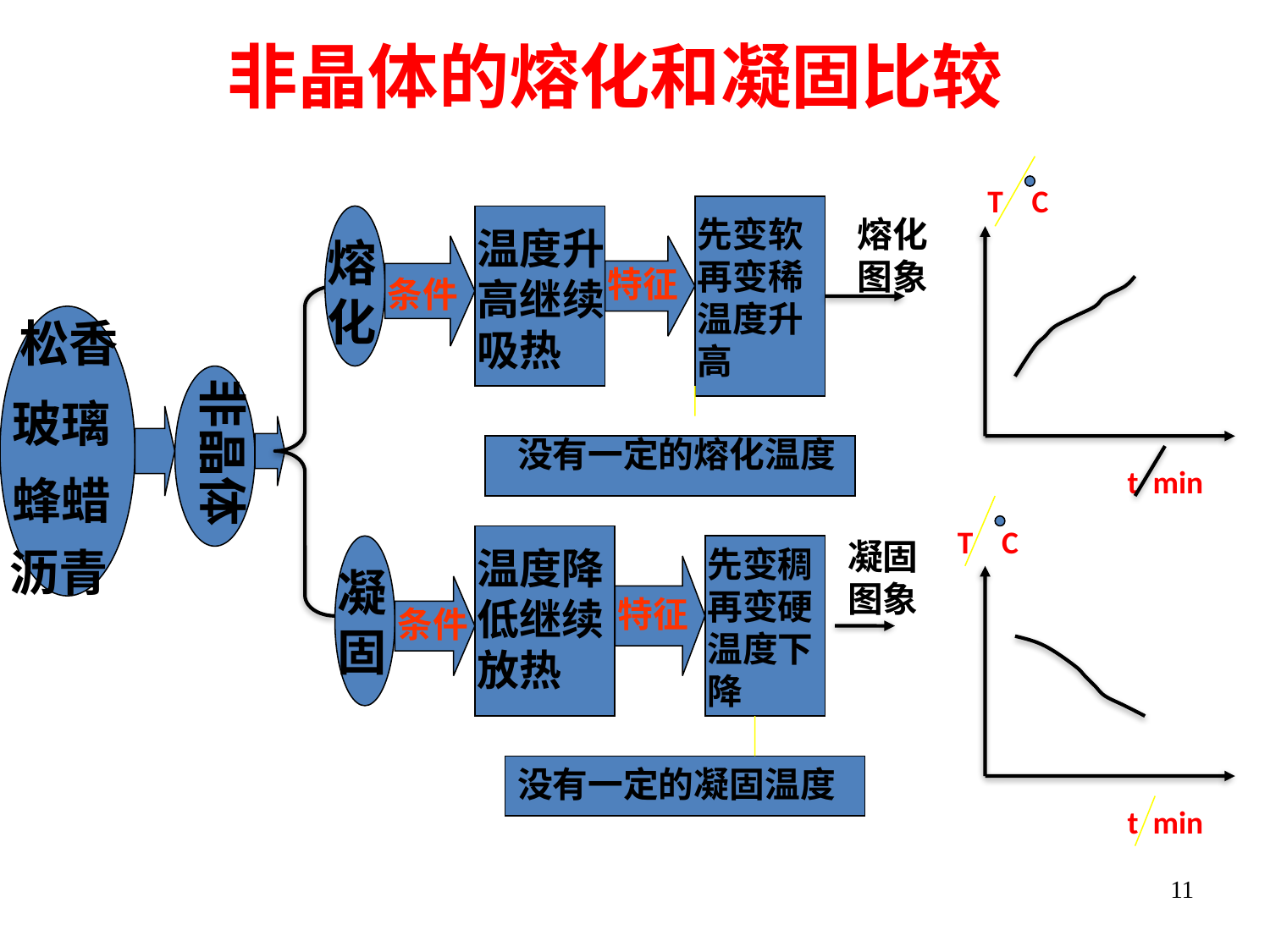

非晶体的熔化和凝固比较

T    C

熔化图象

先变软再变稀温度升高
温度升高继续吸热
熔化

特征
条件

松香

非晶体

玻璃

没有一定的熔化温度

t  min
蜂蜡

T    C

凝固图象
沥青
温度降低继续放热
先变稠再变硬温度下降

凝固

特征
条件

没有一定的凝固温度

t  min

11